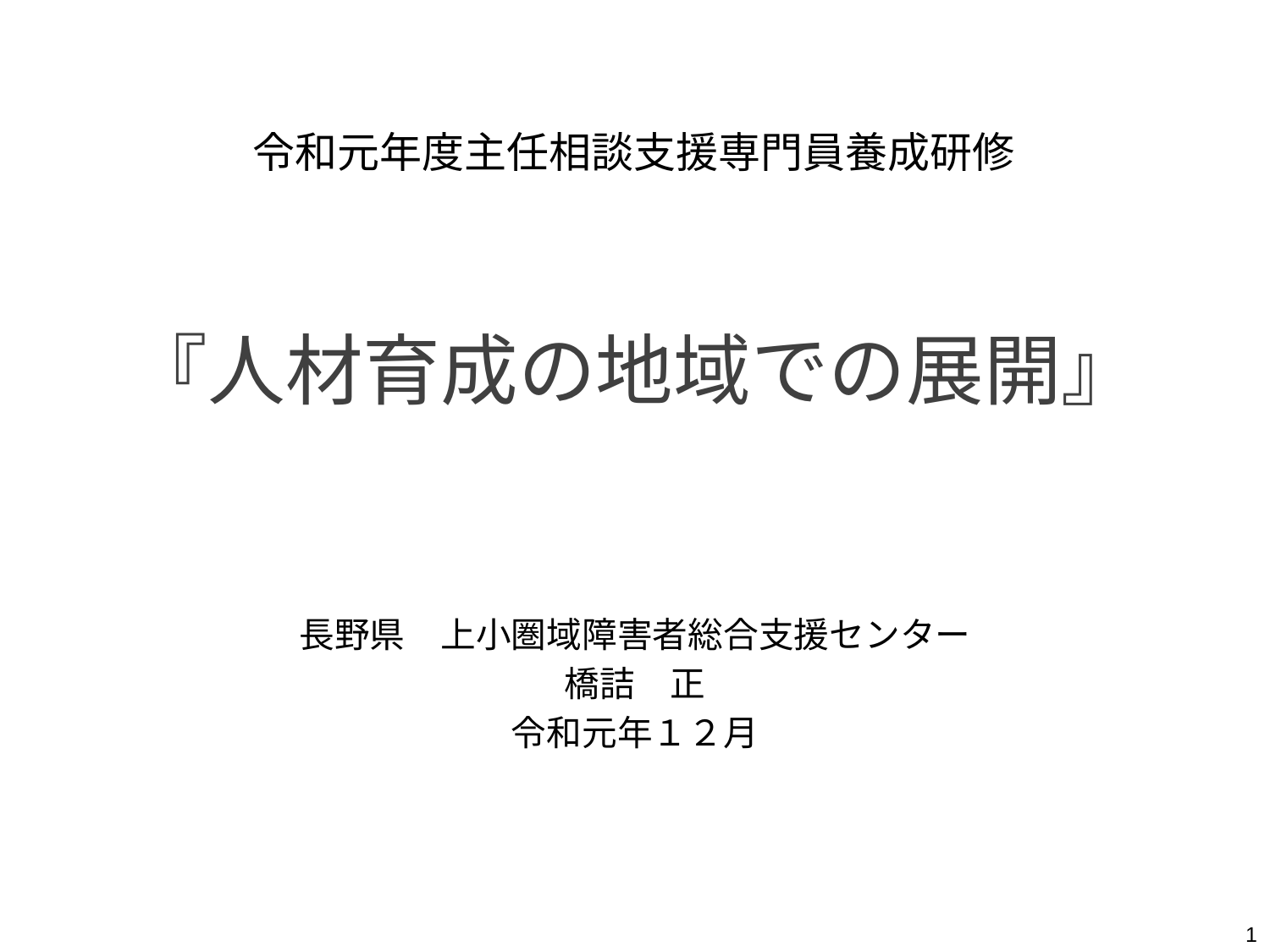

# 令和元年度主任相談支援専門員養成研修
『人材育成の地域での展開』
長野県　上小圏域障害者総合支援センター
橋詰　正
令和元年１２月

1